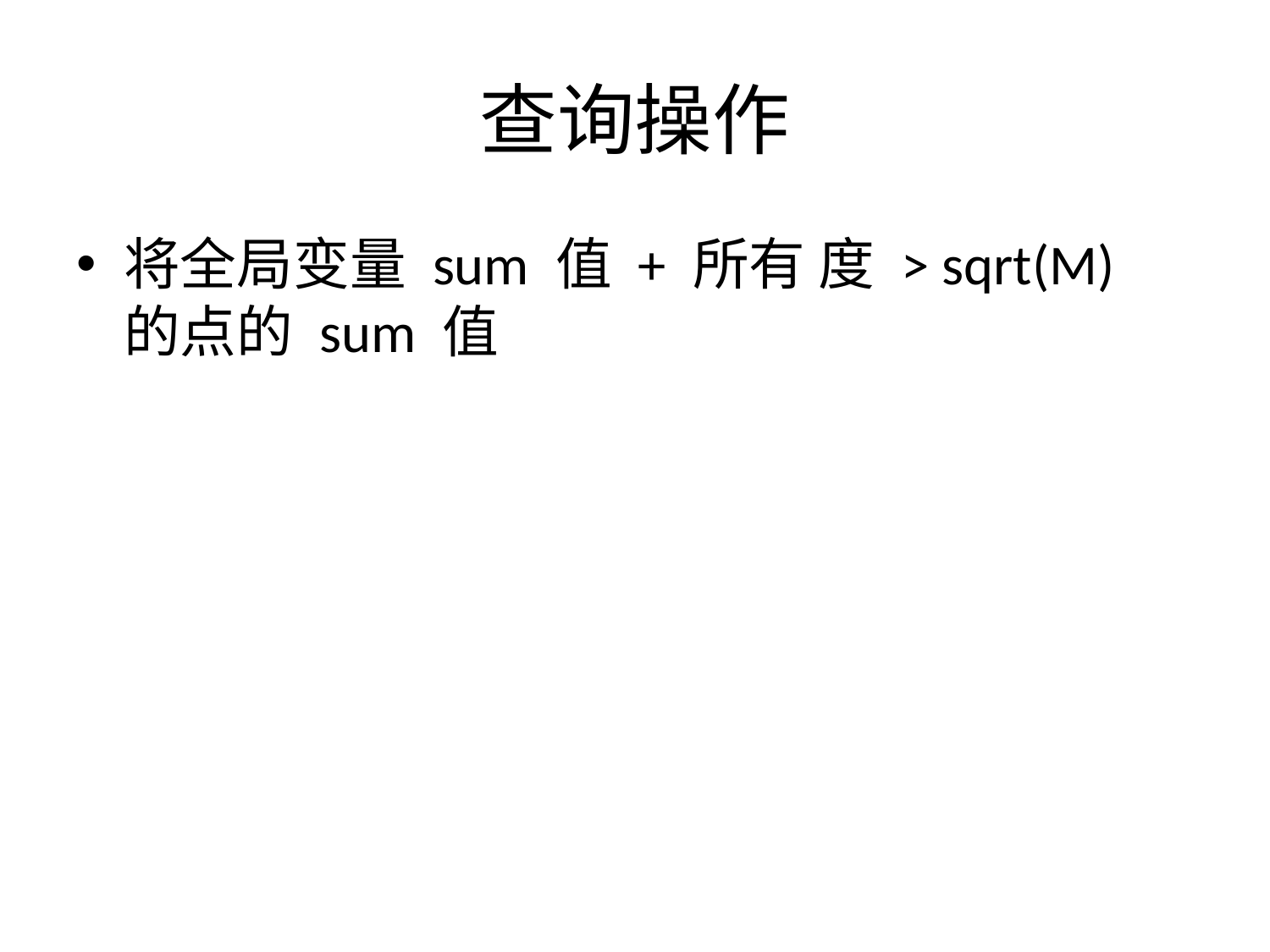

# 查询操作
将全局变量 sum 值 + 所有 度 > sqrt(M) 的点的 sum 值